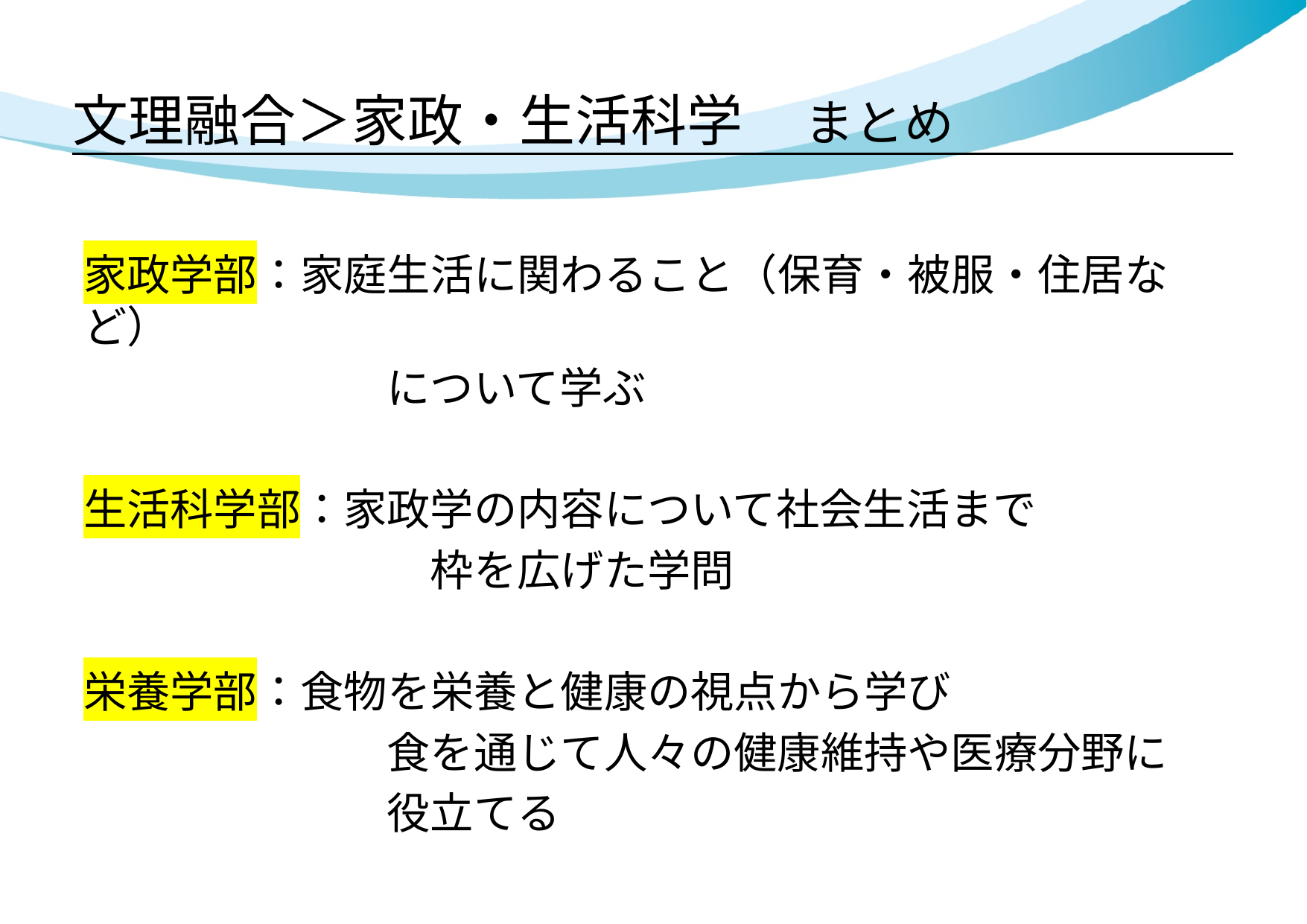

# 文理融合＞家政・生活科学　まとめ
家政学部：家庭生活に関わること（保育・被服・住居など）
　　　　　　　について学ぶ

生活科学部：家政学の内容について社会生活まで
　　　　　　　　枠を広げた学問

栄養学部：食物を栄養と健康の視点から学び
　　　　　　　食を通じて人々の健康維持や医療分野に
　　　　　　　役立てる